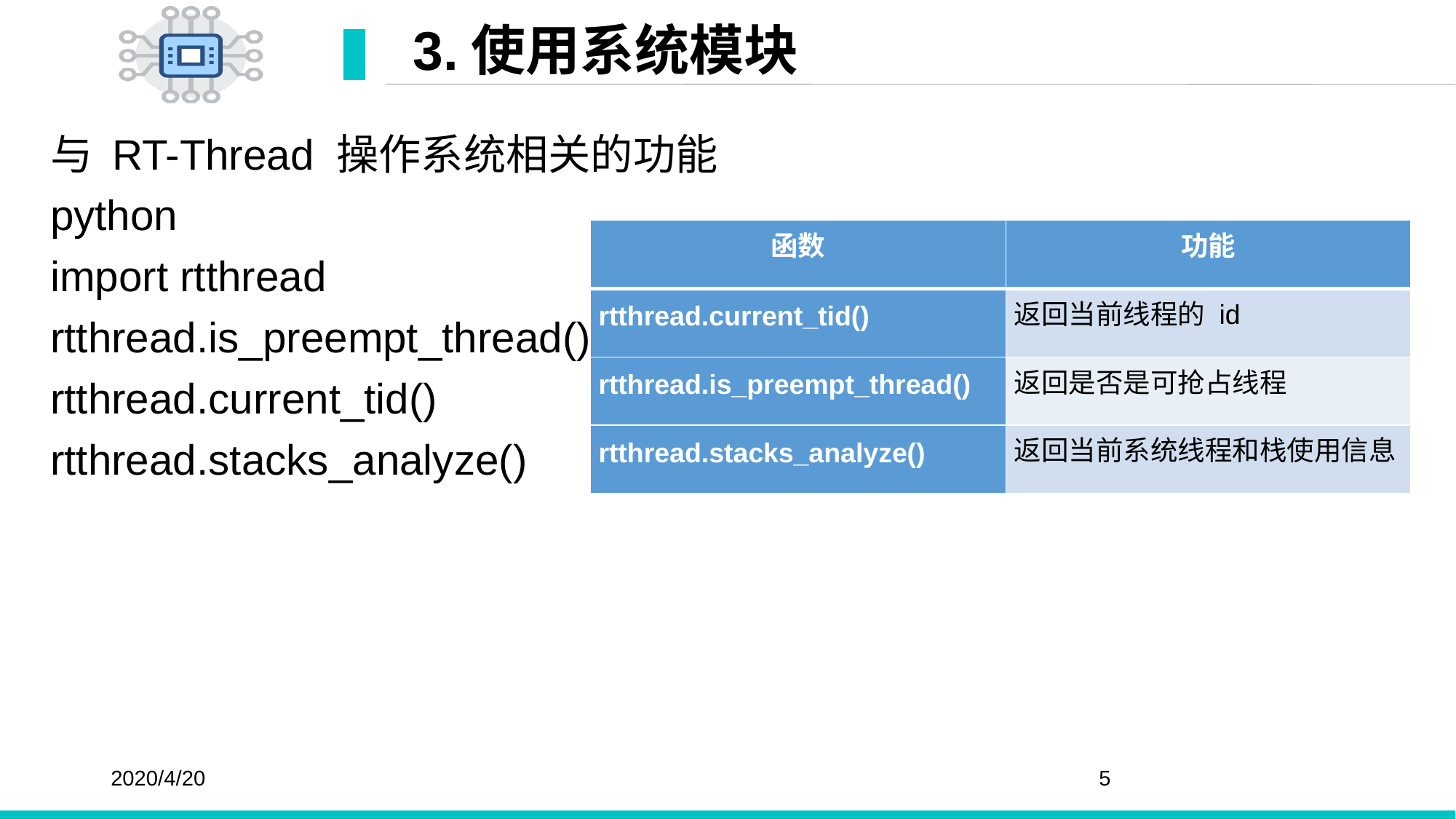

# 3.使用系统模块
与 RT-Thread 操作系统相关的功能
python
import rtthread
rtthread.is_preempt_thread()
rtthread.current_tid()
rtthread.stacks_analyze()
| 函数 | 功能 |
| --- | --- |
| rtthread.current\_tid() | 返回当前线程的 id |
| rtthread.is\_preempt\_thread() | 返回是否是可抢占线程 |
| rtthread.stacks\_analyze() | 返回当前系统线程和栈使用信息 |
2020/4/20
5